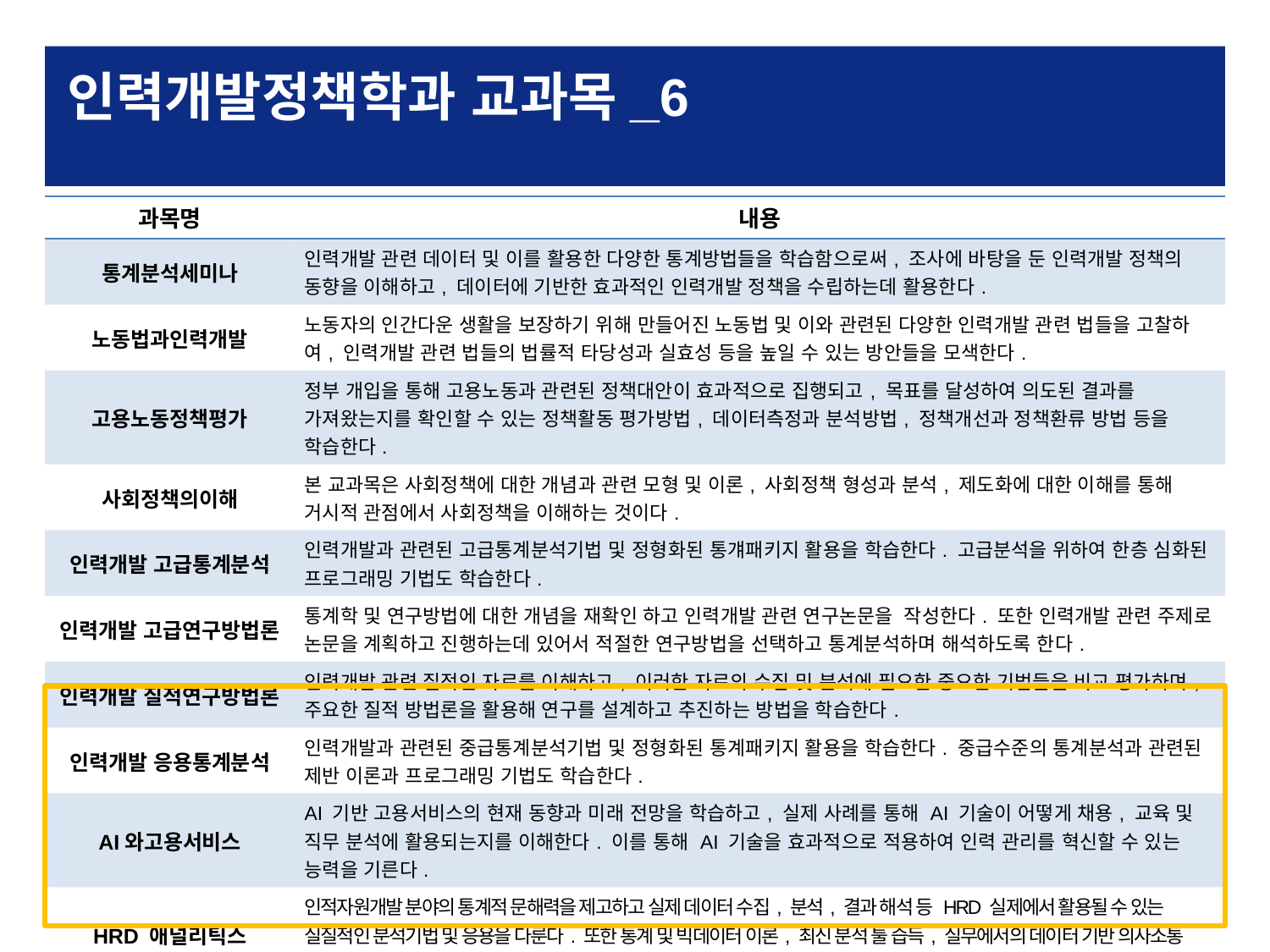

인력개발정책학과 교과목_6
| 과목명 | 내용 |
| --- | --- |
| 통계분석세미나 | 인력개발 관련 데이터 및 이를 활용한 다양한 통계방법들을 학습함으로써, 조사에 바탕을 둔 인력개발 정책의 동향을 이해하고, 데이터에 기반한 효과적인 인력개발 정책을 수립하는데 활용한다. |
| 노동법과인력개발 | 노동자의 인간다운 생활을 보장하기 위해 만들어진 노동법 및 이와 관련된 다양한 인력개발 관련 법들을 고찰하여, 인력개발 관련 법들의 법률적 타당성과 실효성 등을 높일 수 있는 방안들을 모색한다. |
| 고용노동정책평가 | 정부 개입을 통해 고용노동과 관련된 정책대안이 효과적으로 집행되고, 목표를 달성하여 의도된 결과를 가져왔는지를 확인할 수 있는 정책활동 평가방법, 데이터측정과 분석방법, 정책개선과 정책환류 방법 등을 학습한다. |
| 사회정책의이해 | 본 교과목은 사회정책에 대한 개념과 관련 모형 및 이론, 사회정책 형성과 분석, 제도화에 대한 이해를 통해 거시적 관점에서 사회정책을 이해하는 것이다. |
| 인력개발 고급통계분석 | 인력개발과 관련된 고급통계분석기법 및 정형화된 통걔패키지 활용을 학습한다. 고급분석을 위하여 한층 심화된 프로그래밍 기법도 학습한다. |
| 인력개발 고급연구방법론 | 통계학 및 연구방법에 대한 개념을 재확인 하고 인력개발 관련 연구논문을 작성한다. 또한 인력개발 관련 주제로 논문을 계획하고 진행하는데 있어서 적절한 연구방법을 선택하고 통계분석하며 해석하도록 한다. |
| 인력개발 질적연구방법론 | 인력개발 관련 질적인 자료를 이해하고, 이러한 자료의 수집 및 분석에 필요한 중요한 기법들을 비교 평가하며, 주요한 질적 방법론을 활용해 연구를 설계하고 추진하는 방법을 학습한다. |
| 인력개발 응용통계분석 | 인력개발과 관련된 중급통계분석기법 및 정형화된 통계패키지 활용을 학습한다. 중급수준의 통계분석과 관련된 제반 이론과 프로그래밍 기법도 학습한다. |
| AI와고용서비스 | AI 기반 고용서비스의 현재 동향과 미래 전망을 학습하고, 실제 사례를 통해 AI 기술이 어떻게 채용, 교육 및 직무 분석에 활용되는지를 이해한다. 이를 통해 AI 기술을 효과적으로 적용하여 인력 관리를 혁신할 수 있는 능력을 기른다. |
| HRD 애널리틱스 | 인적자원개발 분야의 통계적 문해력을 제고하고 실제 데이터 수집, 분석, 결과 해석 등 HRD 실제에서 활용될 수 있는 실질적인 분석기법 및 응용을 다룬다. 또한 통계 및 빅데이터 이론, 최신 분석 툴 습득, 실무에서의 데이터 기반 의사소통 역량을 제고한다. |
| 빅데이터와 노동시장 분석 | 빅데이터의 개념과 도구를 학습하고, 이를 통해 노동 시장 데이터를 수집, 분석 및 해석하는 방법을 익힌다. 다양한 산업의 실질적 사례를 통해 실제 데이터 분석 프로젝트를 수행하며, 데이터 기반의 인사이트를 도출하여 정책 제언을 할 수 있는 능력을 키운다. |
| 에듀테크 기반 경력개발 | 본 교과에서는 다양한 첨단 교육 기술(에듀테크)와 플랫폼을 통해 경력 개발 프로그램을 설계하고 평가하는 능력을 함양한다. 또한 경력개발과 관련한 기본적인 이론과 모형에 대해 학습하고, 특히 조직에서 조직구성원들이 경력을 설정하고, 관리하고, 경력목표에 도달하는 방법론에 대해 알아본다. |